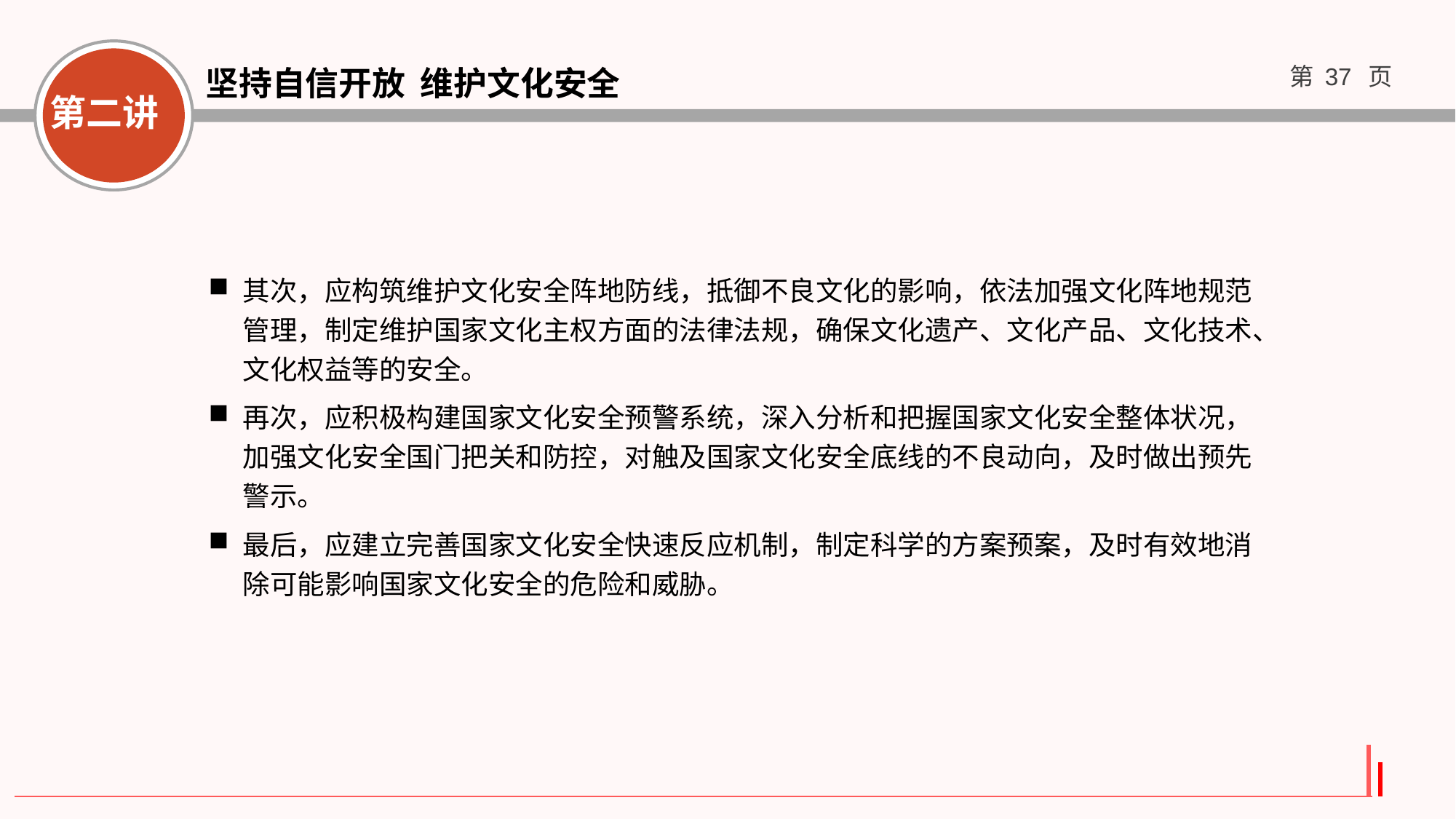

其次，应构筑维护文化安全阵地防线，抵御不良文化的影响，依法加强文化阵地规范管理，制定维护国家文化主权方面的法律法规，确保文化遗产、文化产品、文化技术、文化权益等的安全。
再次，应积极构建国家文化安全预警系统，深入分析和把握国家文化安全整体状况，加强文化安全国门把关和防控，对触及国家文化安全底线的不良动向，及时做出预先警示。
最后，应建立完善国家文化安全快速反应机制，制定科学的方案预案，及时有效地消除可能影响国家文化安全的危险和威胁。